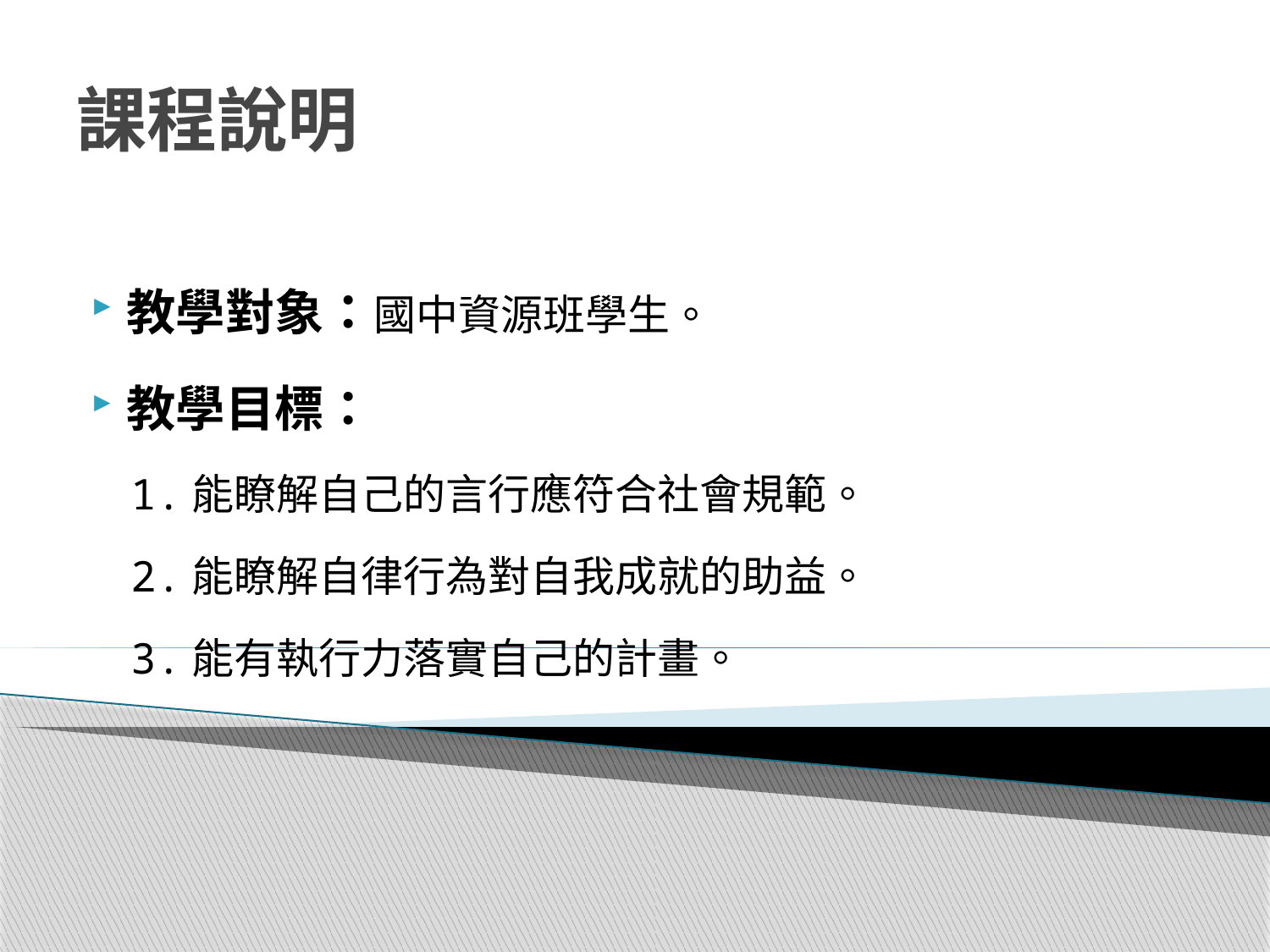

課程說明
教學對象：國中資源班學生。
教學目標：
1.能瞭解自己的言行應符合社會規範。
2.能瞭解自律行為對自我成就的助益。
3.能有執行力落實自己的計畫。